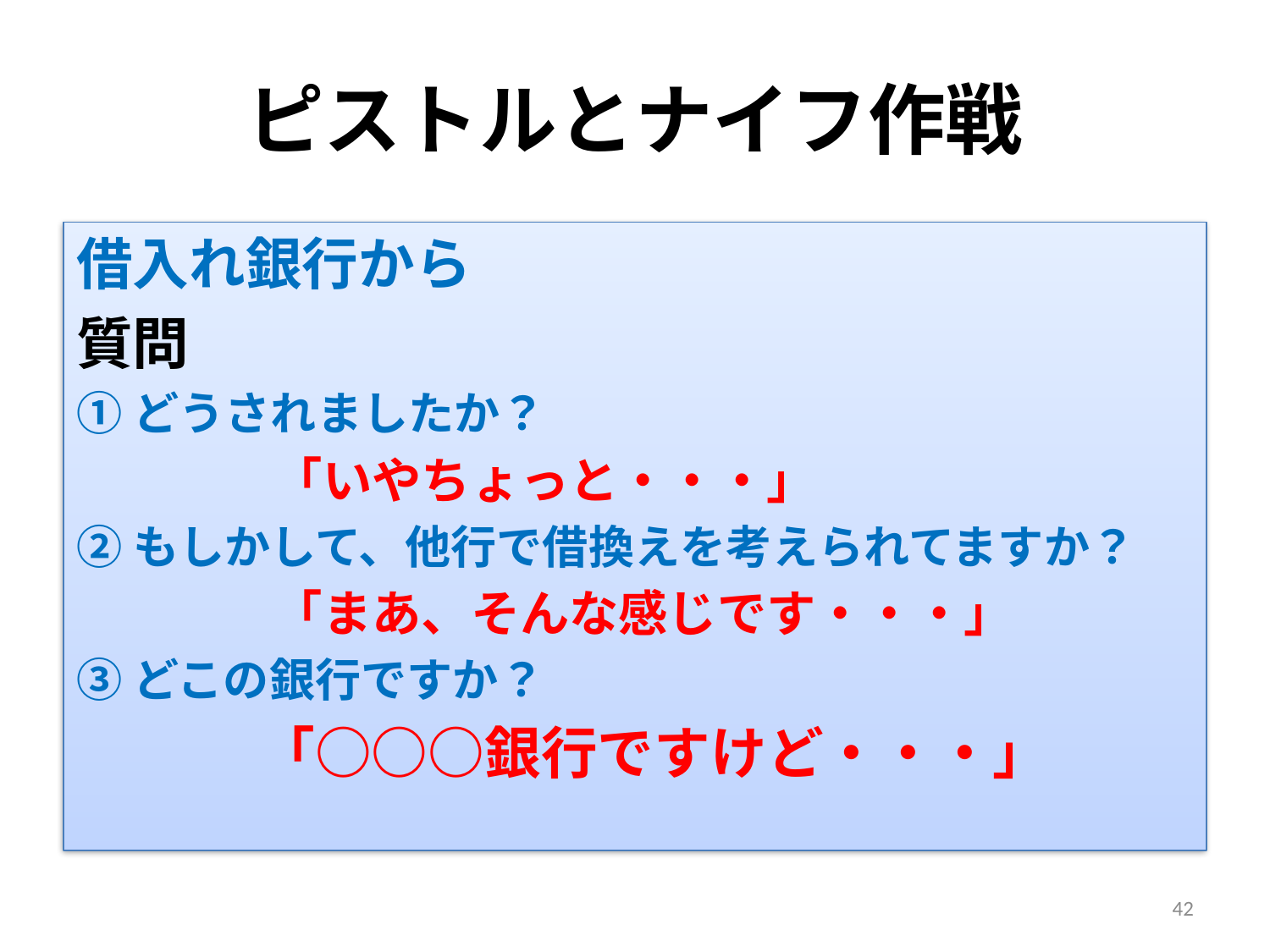

# ピストルとナイフ作戦
借入れ銀行から
質問
①どうされましたか？
　　　　「いやちょっと・・・」
②もしかして、他行で借換えを考えられてますか？
　　　　「まあ、そんな感じです・・・」
③どこの銀行ですか？
　　　 「○○○銀行ですけど・・・」

42